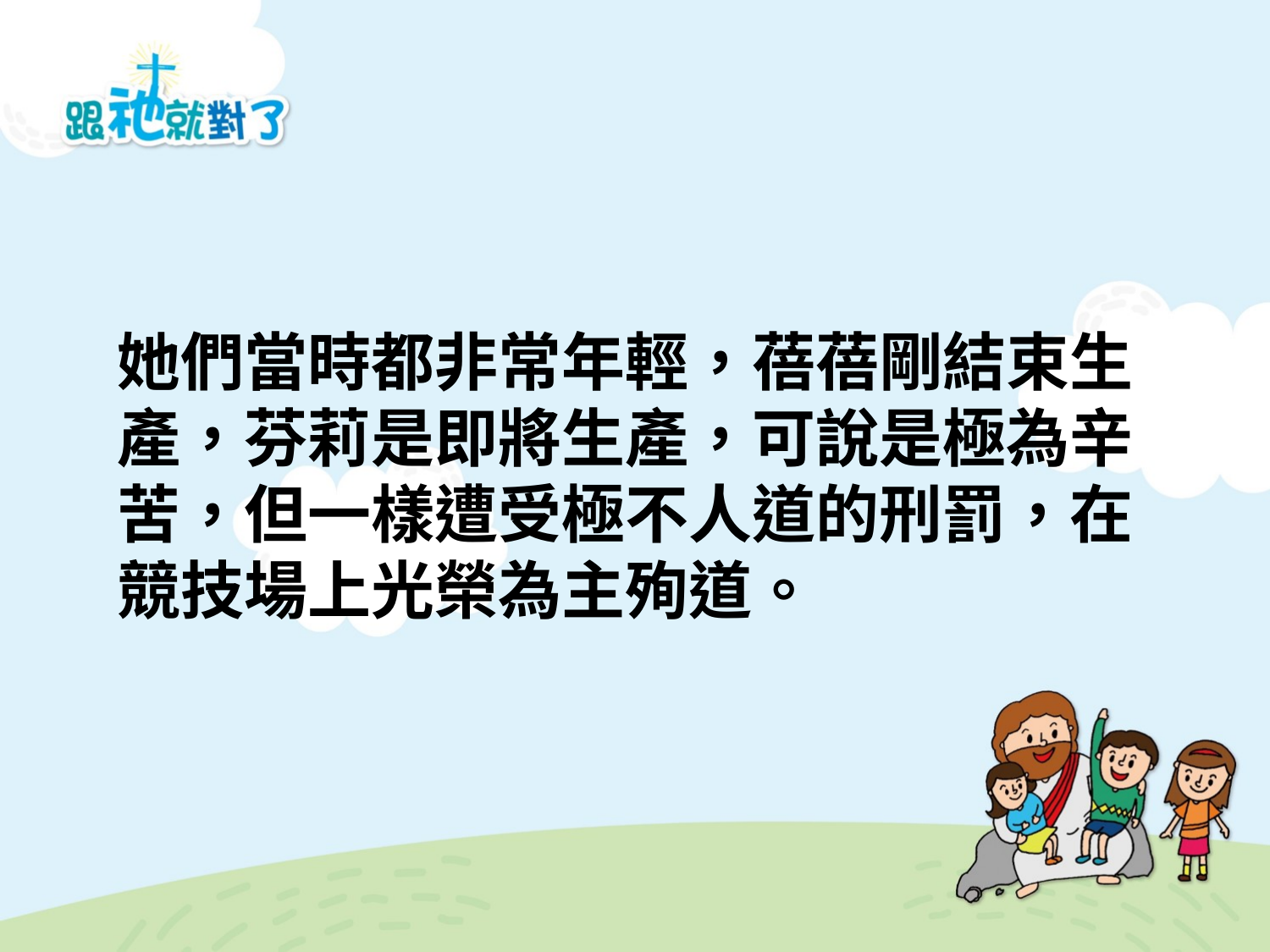

她們當時都非常年輕，蓓蓓剛結束生產，芬莉是即將生產，可說是極為辛苦，但一樣遭受極不人道的刑罰，在競技場上光榮為主殉道。